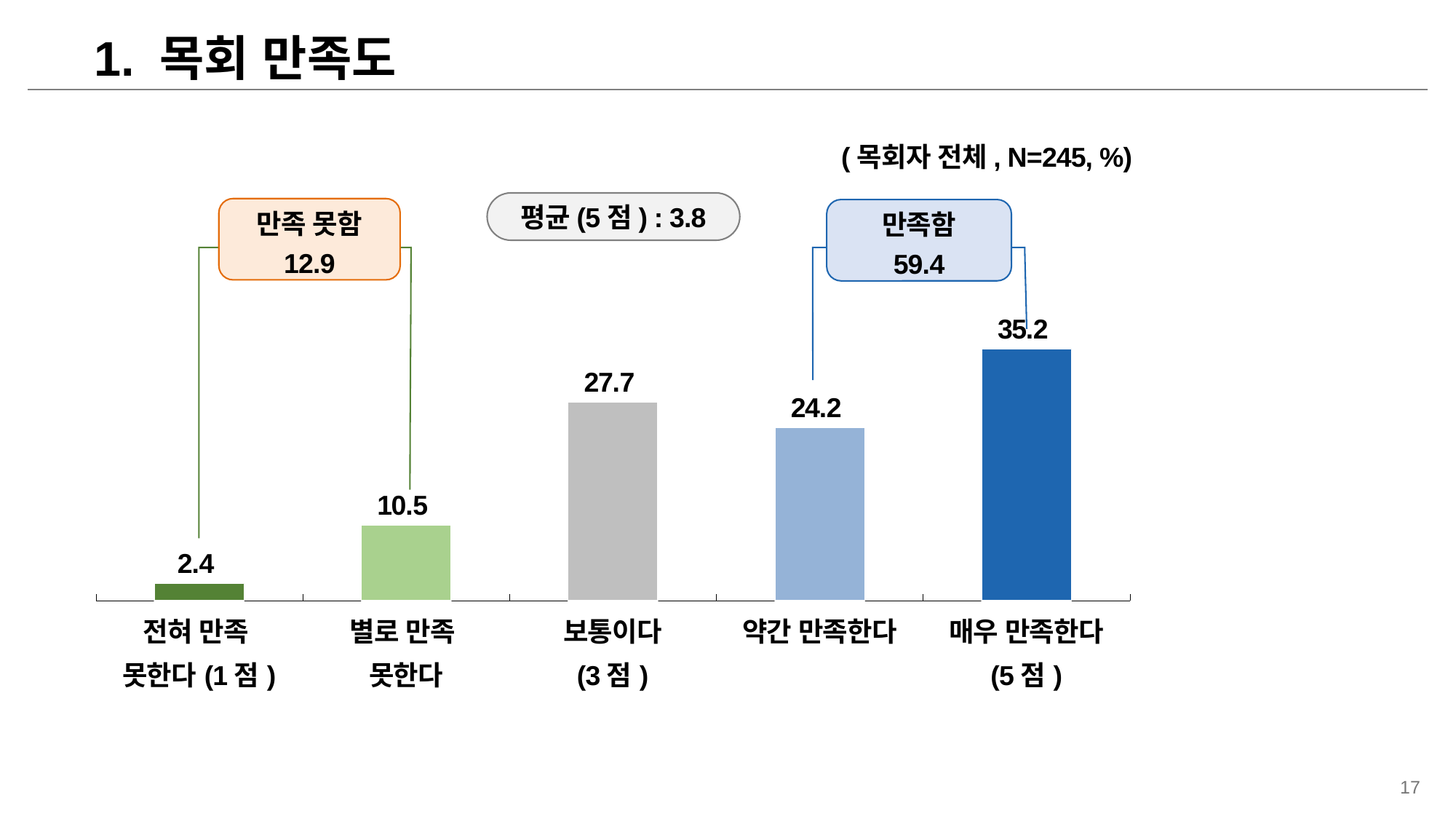

1. 목회 만족도
(목회자 전체, N=245, %)
평균(5점) : 3.8
만족 못함
12.9
만족함
59.4

### Chart

| Category | 개신교인 |
|---|---|

| 전혀 만족 못한다(1점) | 별로 만족 못한다 | 보통이다 (3점) | 약간 만족한다 | 매우 만족한다 (5점) |
| --- | --- | --- | --- | --- |